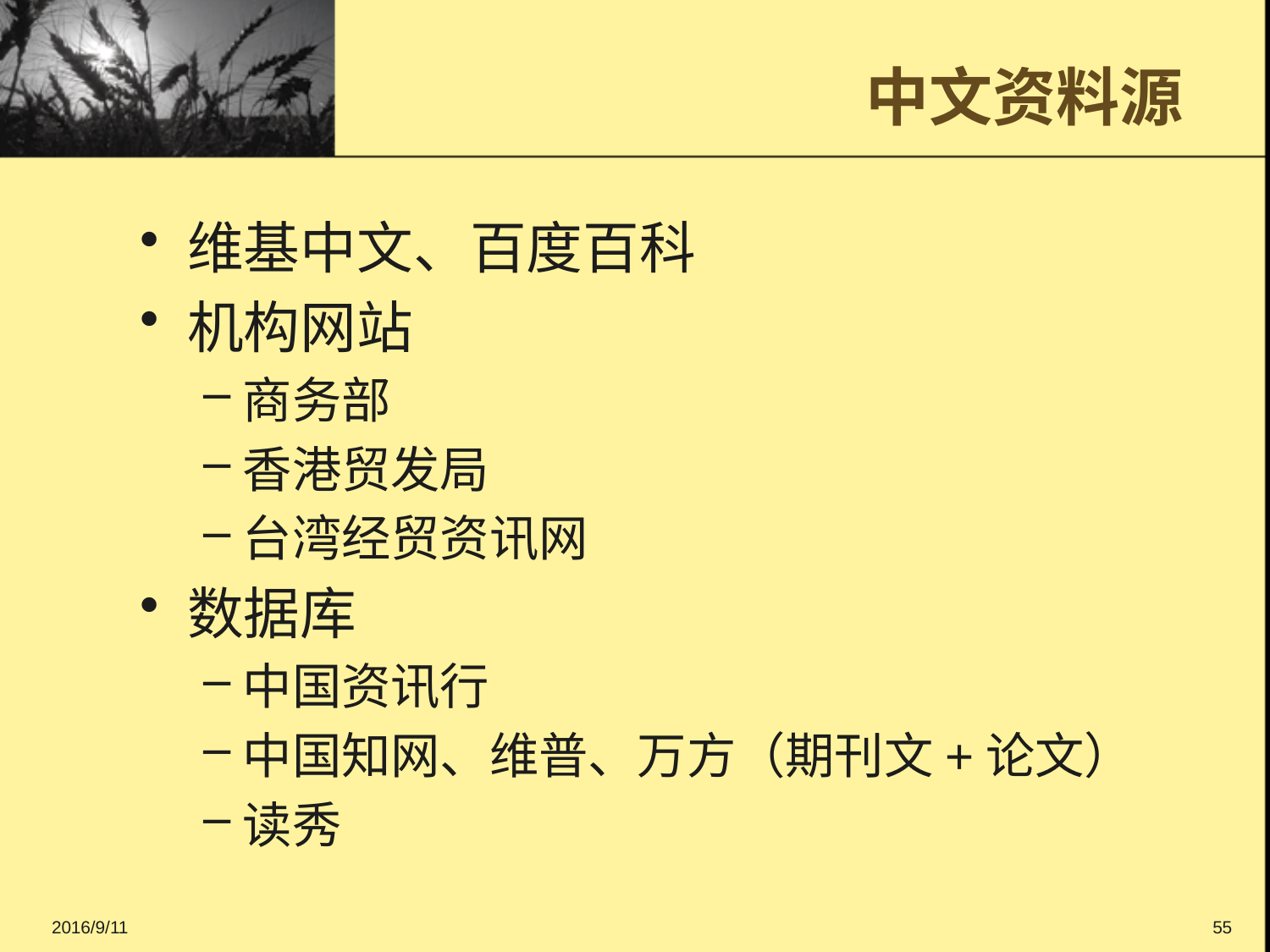

# 中文资料源
维基中文、百度百科
机构网站
商务部
香港贸发局
台湾经贸资讯网
数据库
中国资讯行
中国知网、维普、万方（期刊文+论文）
读秀

2016/9/11

55